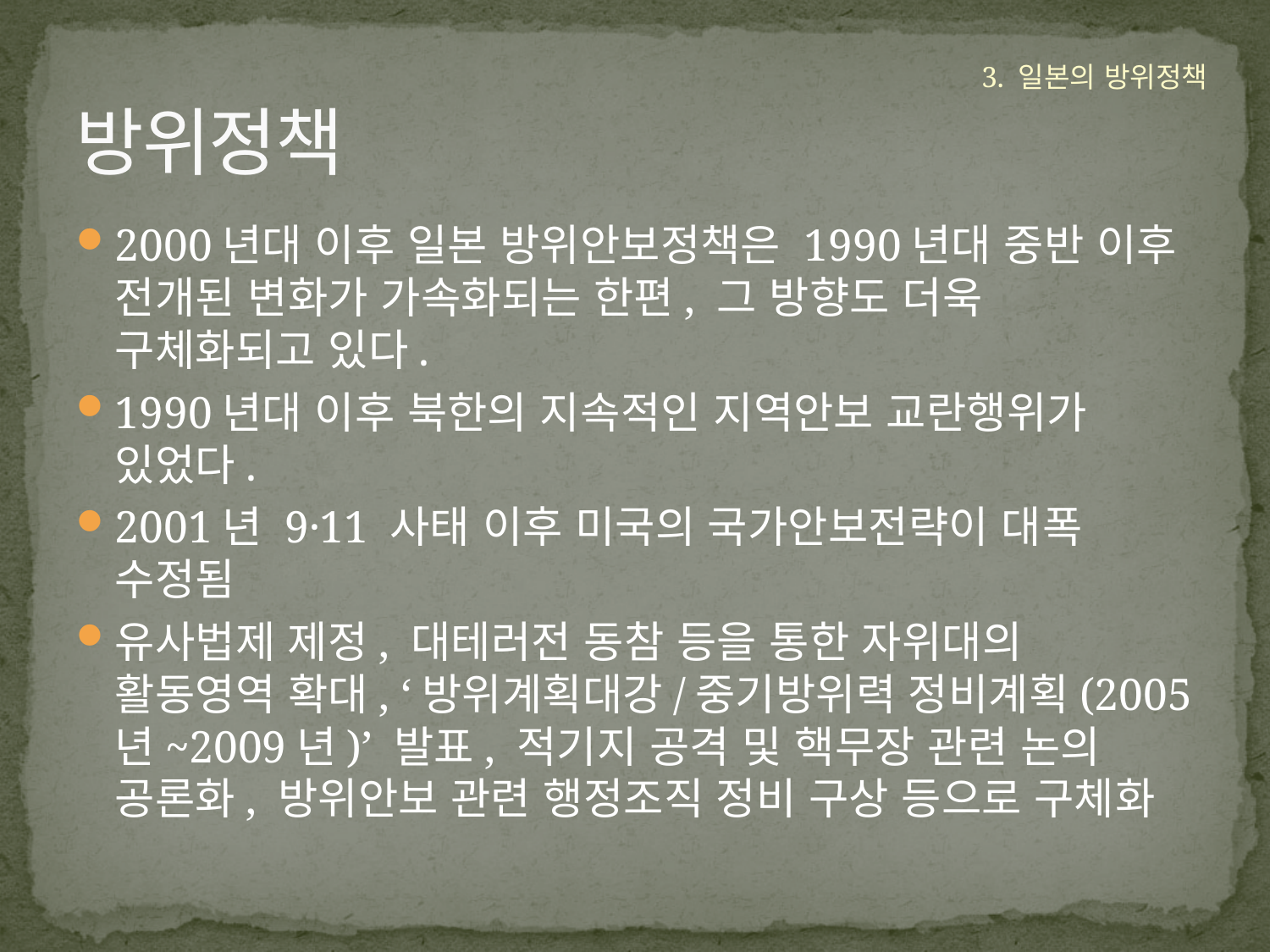

# 방위정책
3. 일본의 방위정책
2000년대 이후 일본 방위안보정책은 1990년대 중반 이후 전개된 변화가 가속화되는 한편, 그 방향도 더욱 구체화되고 있다.
1990년대 이후 북한의 지속적인 지역안보 교란행위가 있었다.
2001년 9·11 사태 이후 미국의 국가안보전략이 대폭 수정됨
유사법제 제정, 대테러전 동참 등을 통한 자위대의 활동영역 확대, ‘방위계획대강/중기방위력 정비계획(2005년~2009년)’ 발표, 적기지 공격 및 핵무장 관련 논의 공론화, 방위안보 관련 행정조직 정비 구상 등으로 구체화